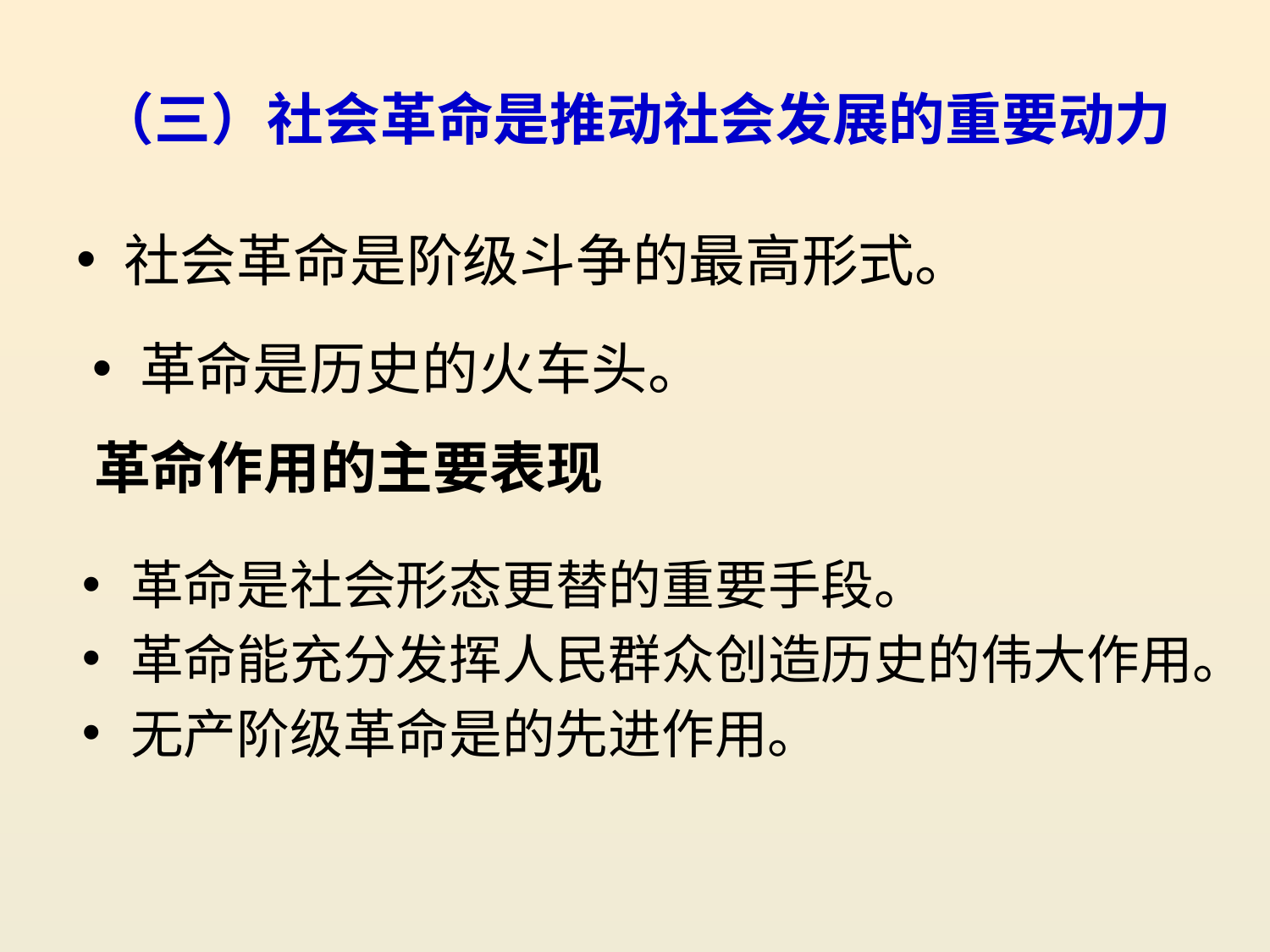

# （三）社会革命是推动社会发展的重要动力
社会革命是阶级斗争的最高形式。
革命是历史的火车头。
革命作用的主要表现
革命是社会形态更替的重要手段。
革命能充分发挥人民群众创造历史的伟大作用。
无产阶级革命是的先进作用。